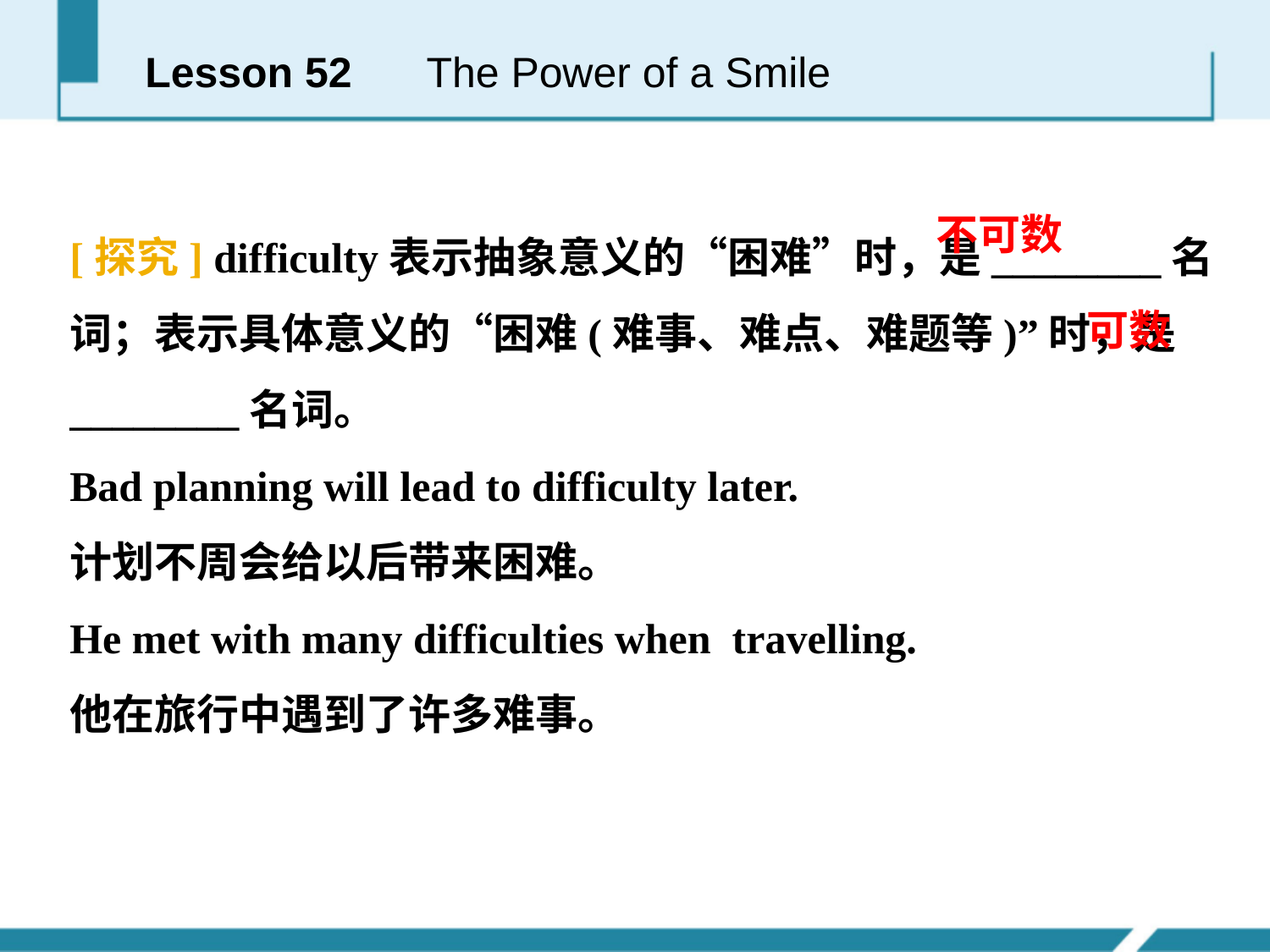

Lesson 52 　The Power of a Smile

[探究] difficulty表示抽象意义的“困难”时，是________名词；表示具体意义的“困难(难事、难点、难题等)”时，是________名词。
Bad planning will lead to difficulty later.
计划不周会给以后带来困难。
He met with many difficulties when  travelling.
他在旅行中遇到了许多难事。
不可数
　可数